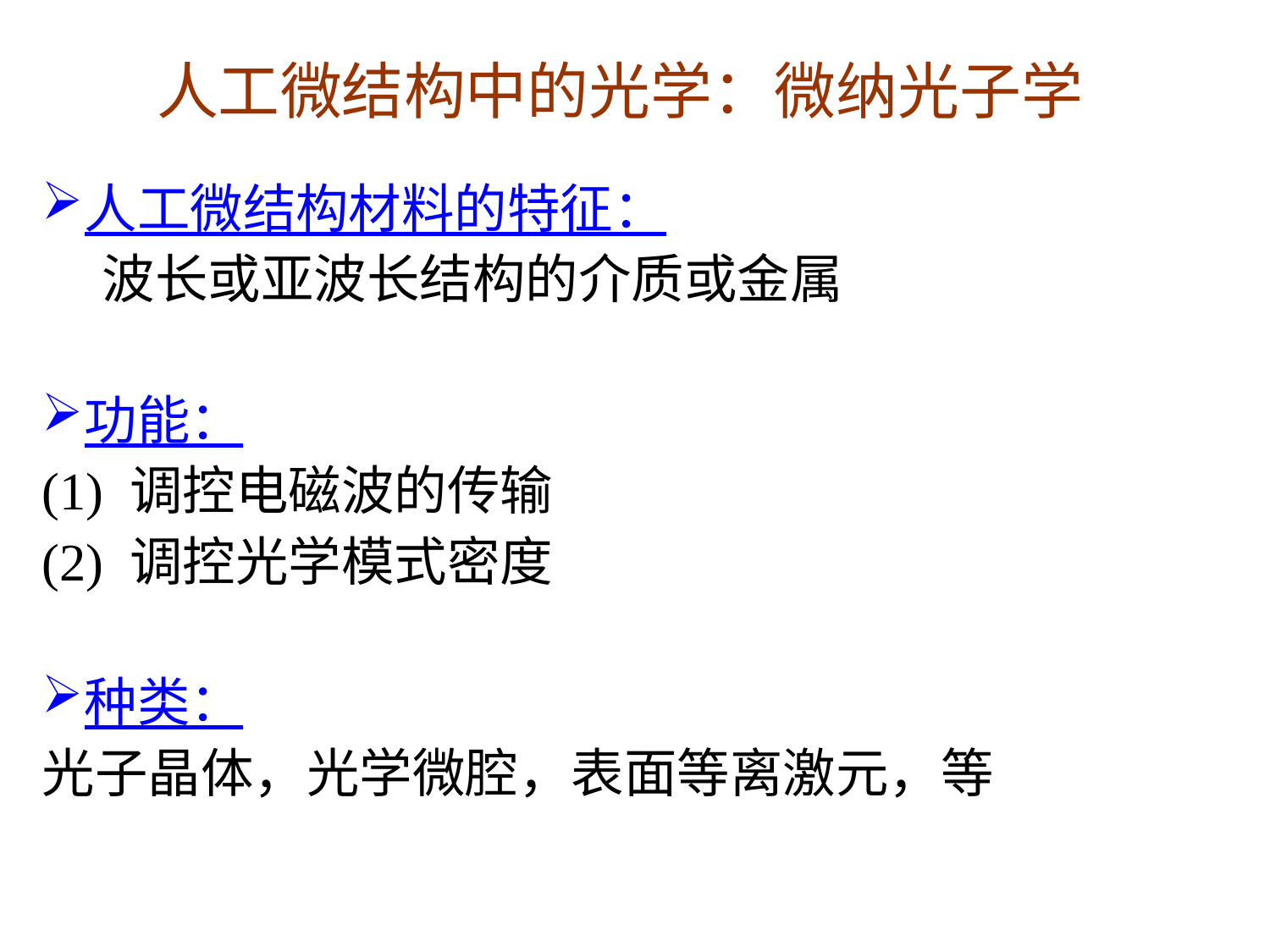

# 人工微结构中的光学：微纳光子学
人工微结构材料的特征：
    波长或亚波长结构的介质或金属

功能：
(1) 调控电磁波的传输
(2) 调控光学模式密度

种类：
光子晶体，光学微腔，表面等离激元，等